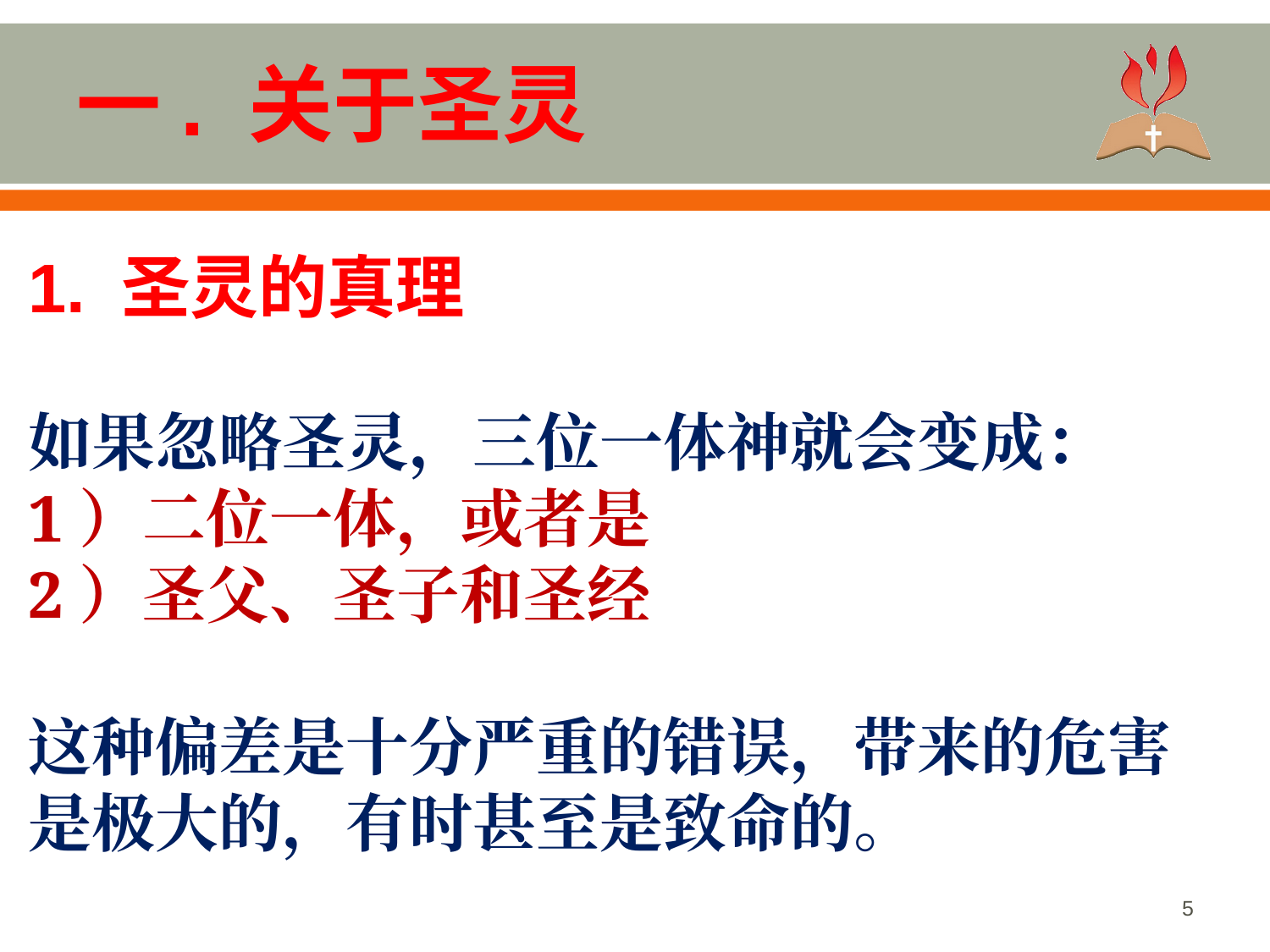

一. 关于圣灵
1. 圣灵的真理

如果忽略圣灵，三位一体神就会变成：
1）二位一体，或者是
2）圣父、圣子和圣经

这种偏差是十分严重的错误，带来的危害是极大的，有时甚至是致命的。

5